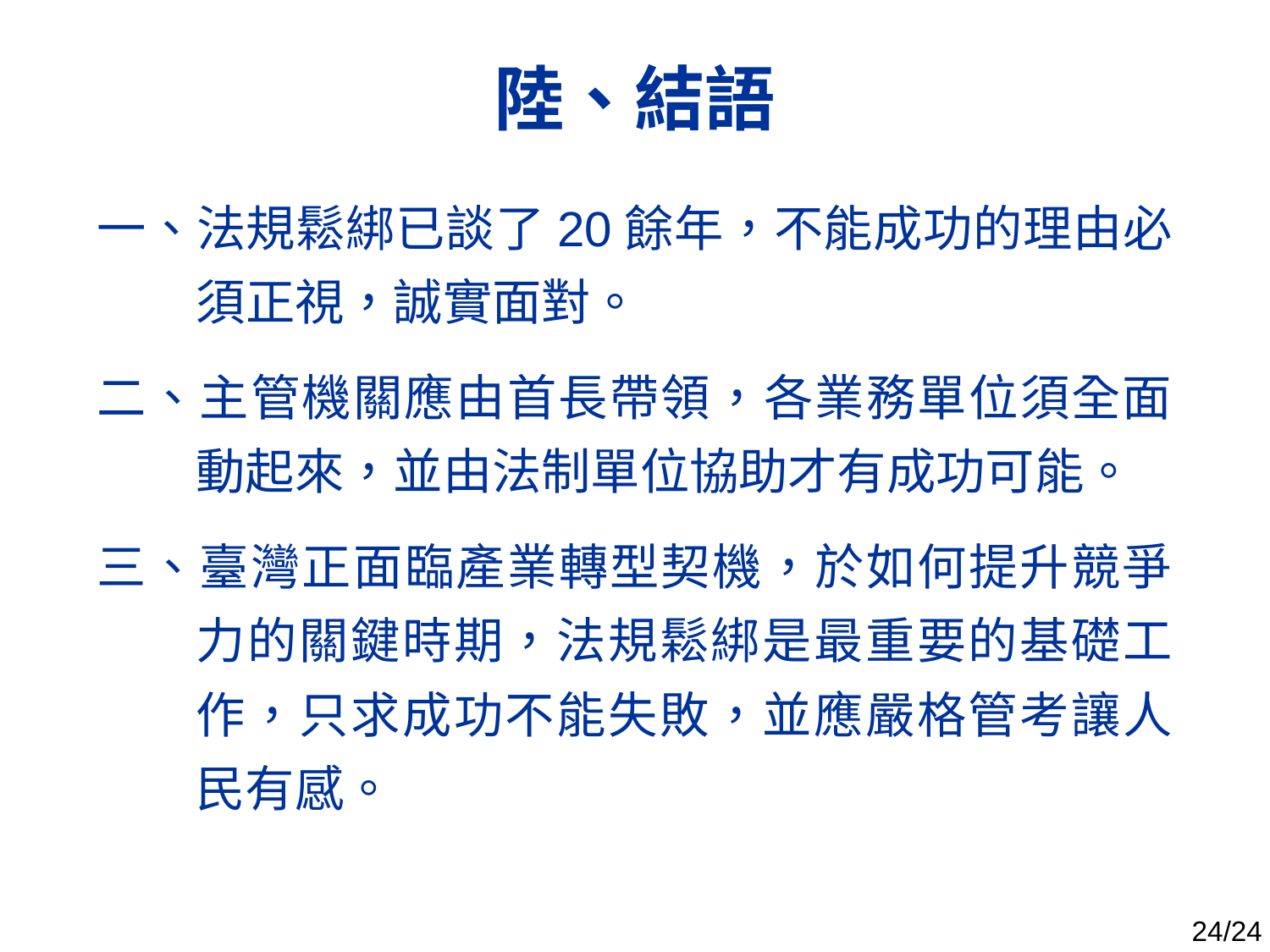

陸、結語
一、法規鬆綁已談了20餘年，不能成功的理由必須正視，誠實面對。
二、主管機關應由首長帶領，各業務單位須全面動起來，並由法制單位協助才有成功可能。
三、臺灣正面臨產業轉型契機，於如何提升競爭力的關鍵時期，法規鬆綁是最重要的基礎工作，只求成功不能失敗，並應嚴格管考讓人民有感。